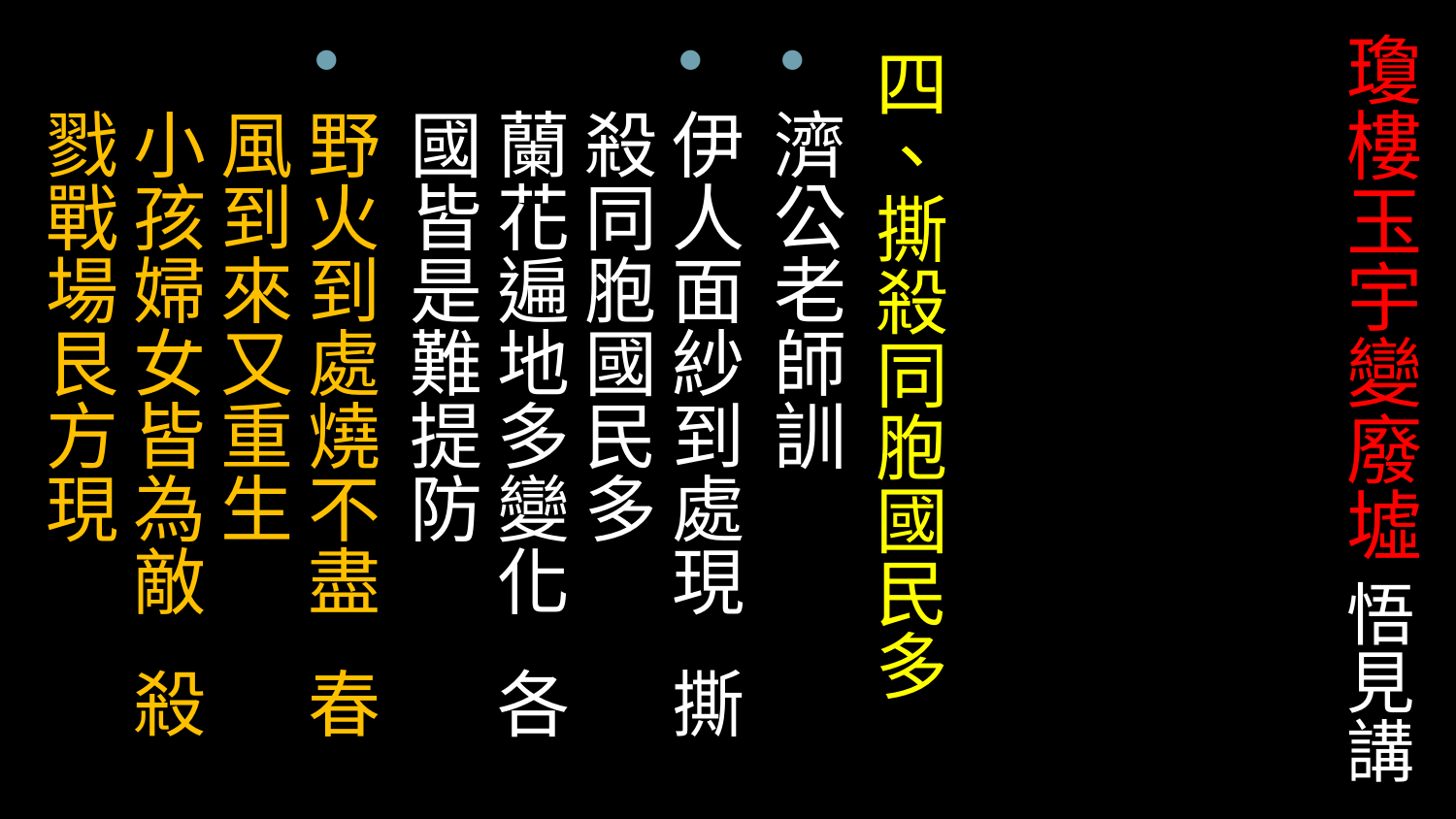

# 瓊樓玉宇變廢墟 悟見講
四、撕殺同胞國民多
濟公老師訓
伊人面紗到處現   撕殺同胞國民多 
蘭花遍地多變化   各國皆是難提防
野火到處燒不盡   春風到來又重生 
小孩婦女皆為敵   殺戮戰場艮方現